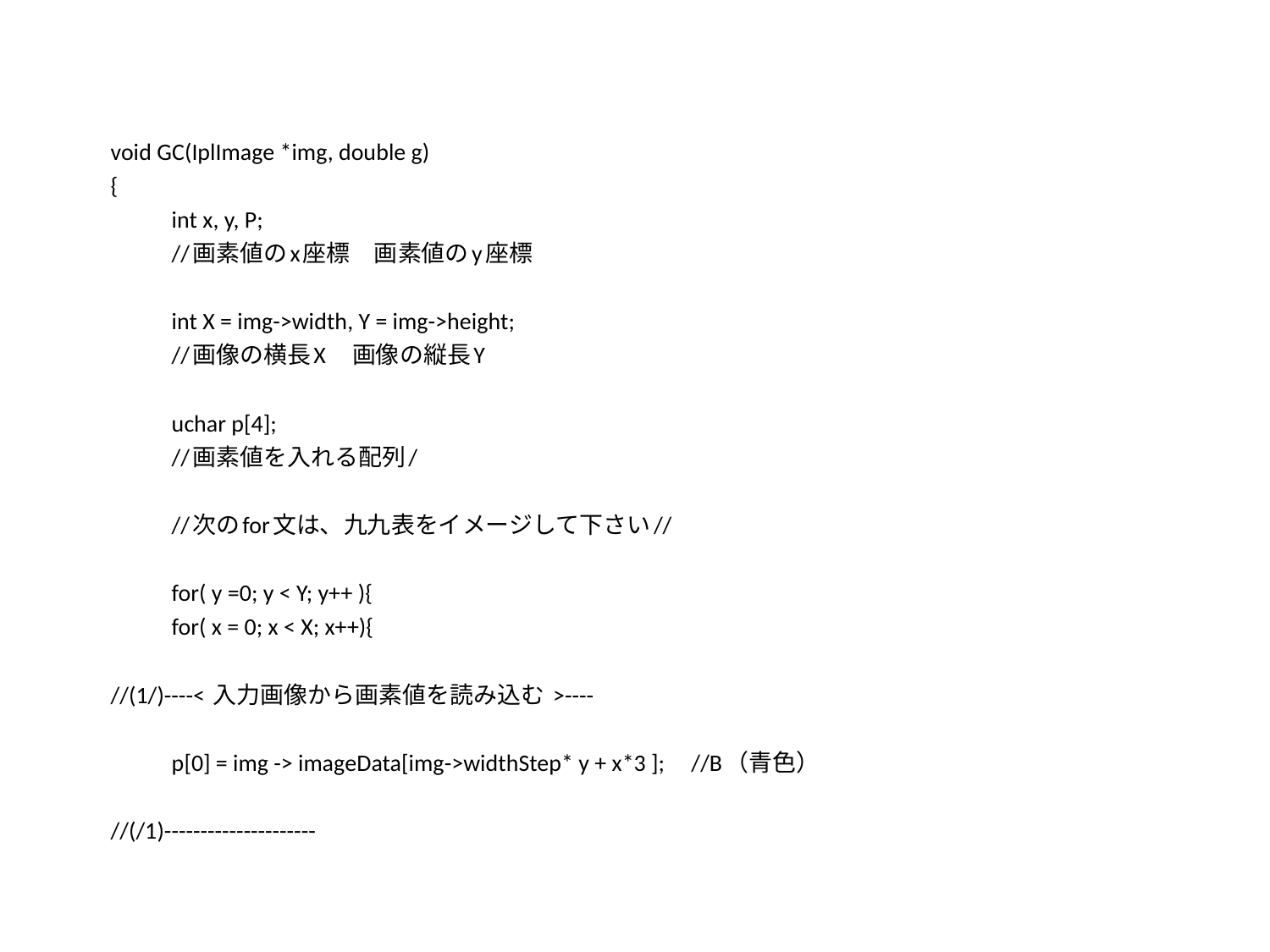

void GC(IplImage *img, double g)
{
		int x, y, P;
		//画素値のx座標　画素値のy座標

		int X = img->width, Y = img->height;
		//画像の横長X　画像の縦長Y

		uchar p[4];
		//画素値を入れる配列/

		//次のfor文は、九九表をイメージして下さい//

	for( y =0; y < Y; y++ ){
		for( x = 0; x < X; x++){

//(1/)----< 入力画像から画素値を読み込む >----

			p[0] = img -> imageData[img->widthStep* y + x*3 ];     //B（青色）

//(/1)---------------------